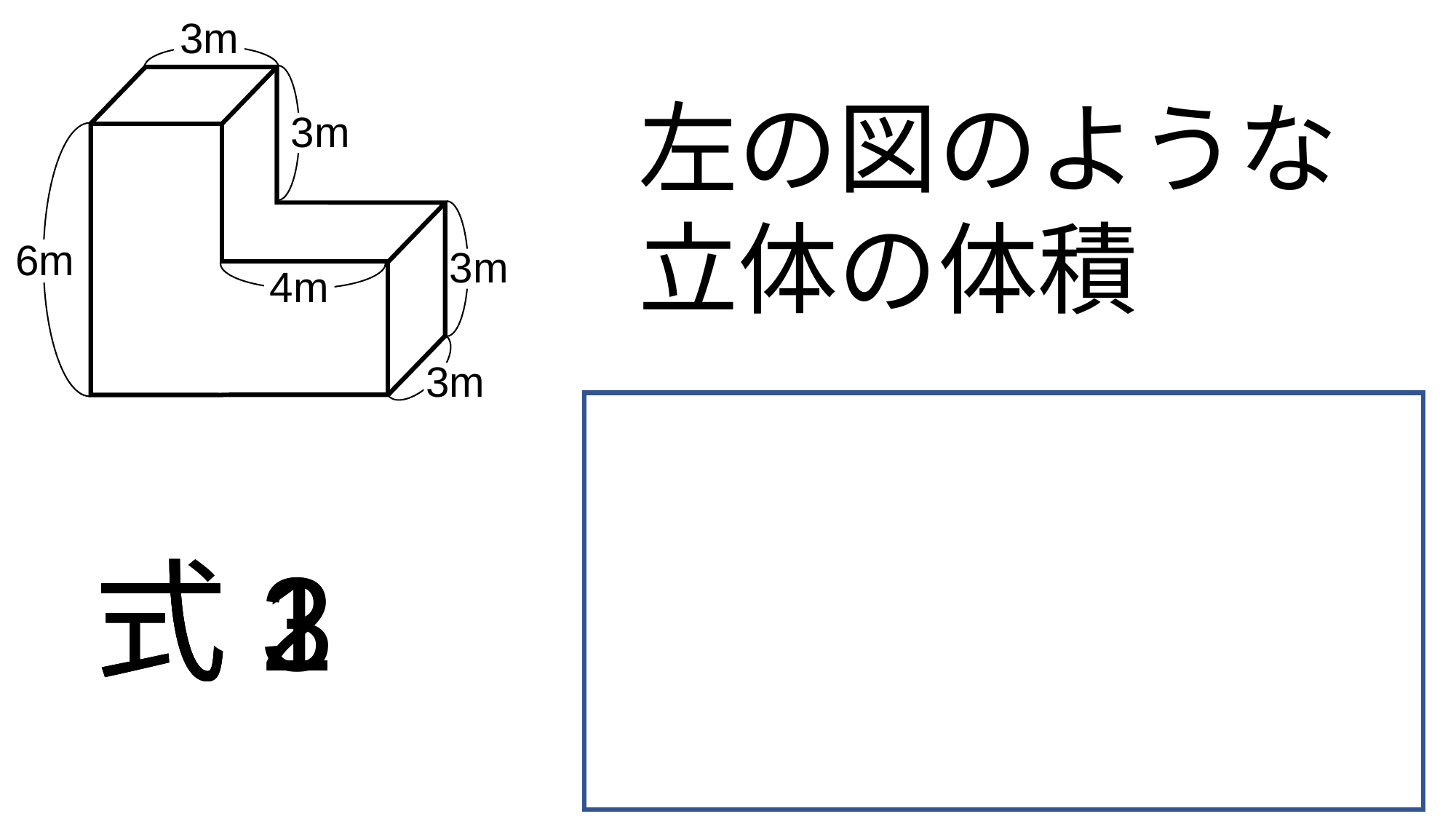

3m

左の図のような
立体の体積
3m

6m
3m
4m

3×3×6=54
3×4×3=36
54+36=90m3
3×3×3=27
3×7×3=63
27+63=90m3
3×7×6=126
3×4×3=36
126-36=90m3
3m

式2
式1
式3